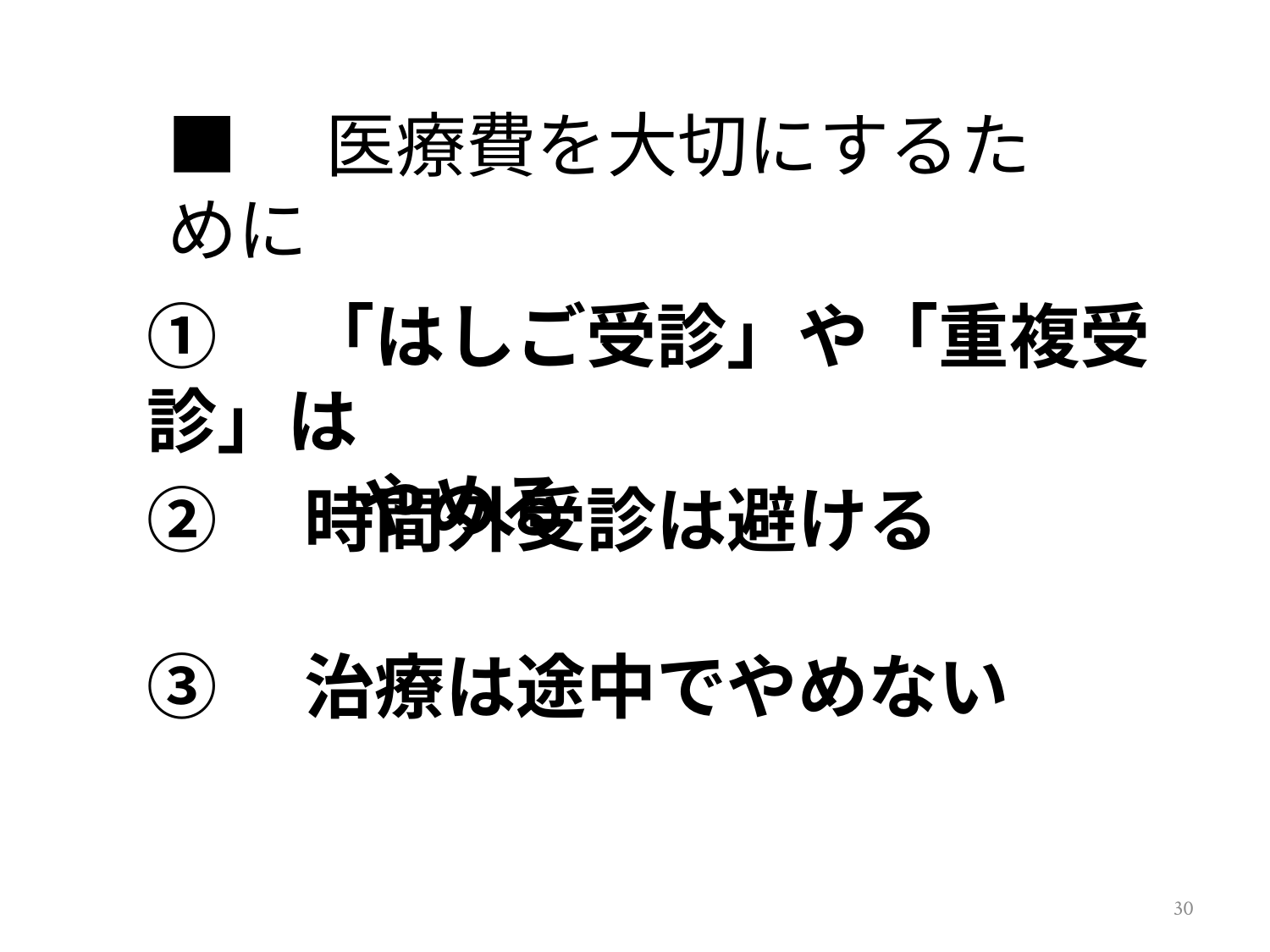

■　医療費を大切にするために
①　「はしご受診」や「重複受診」は
　　　やめる
②　時間外受診は避ける
③　治療は途中でやめない
30